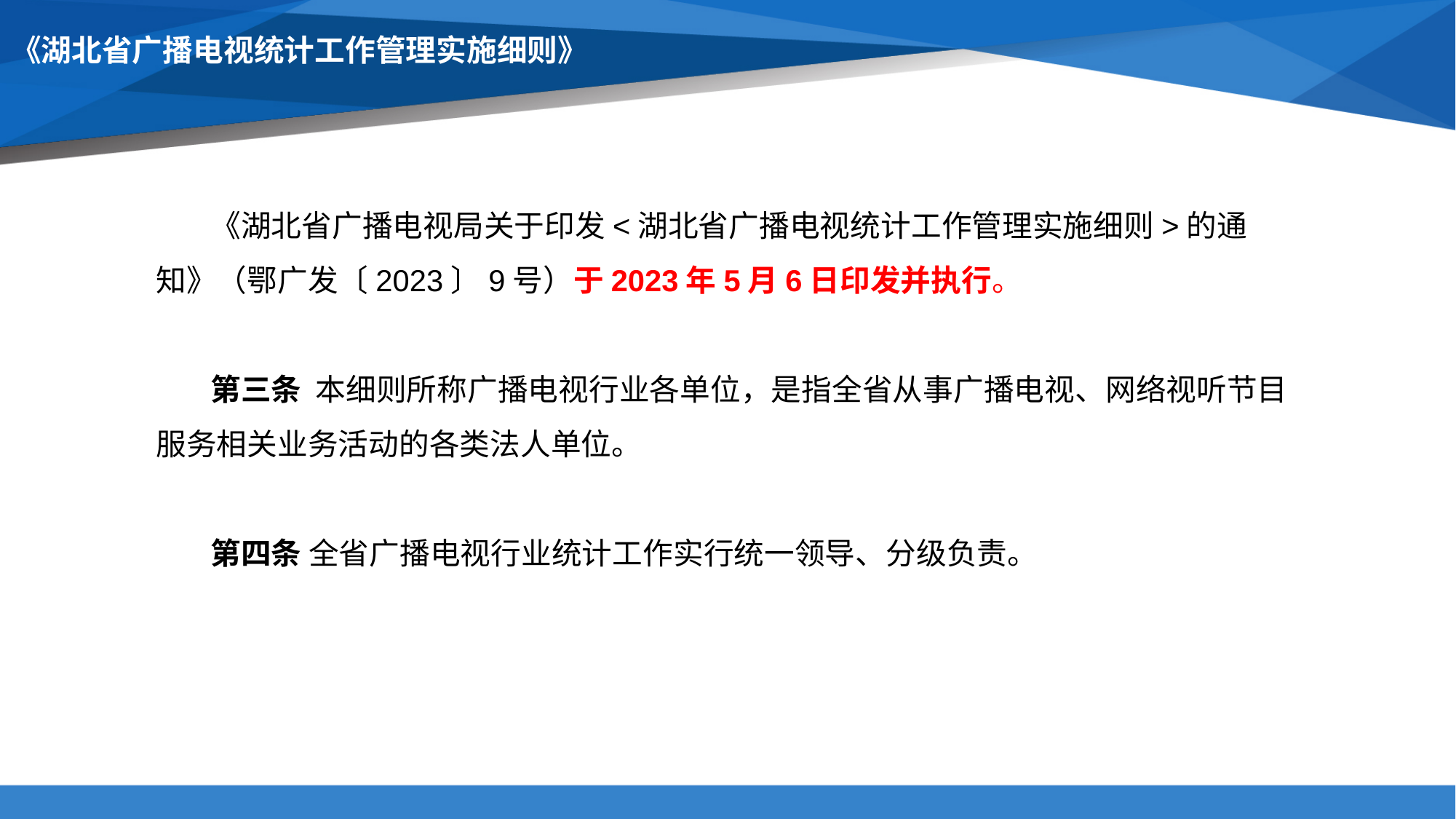

# 《湖北省广播电视统计工作管理实施细则》
《湖北省广播电视局关于印发<湖北省广播电视统计工作管理实施细则>的通知》（鄂广发〔2023〕9号）于2023年5月6日印发并执行。

第三条  本细则所称广播电视行业各单位，是指全省从事广播电视、网络视听节目服务相关业务活动的各类法人单位。

第四条 全省广播电视行业统计工作实行统一领导、分级负责。